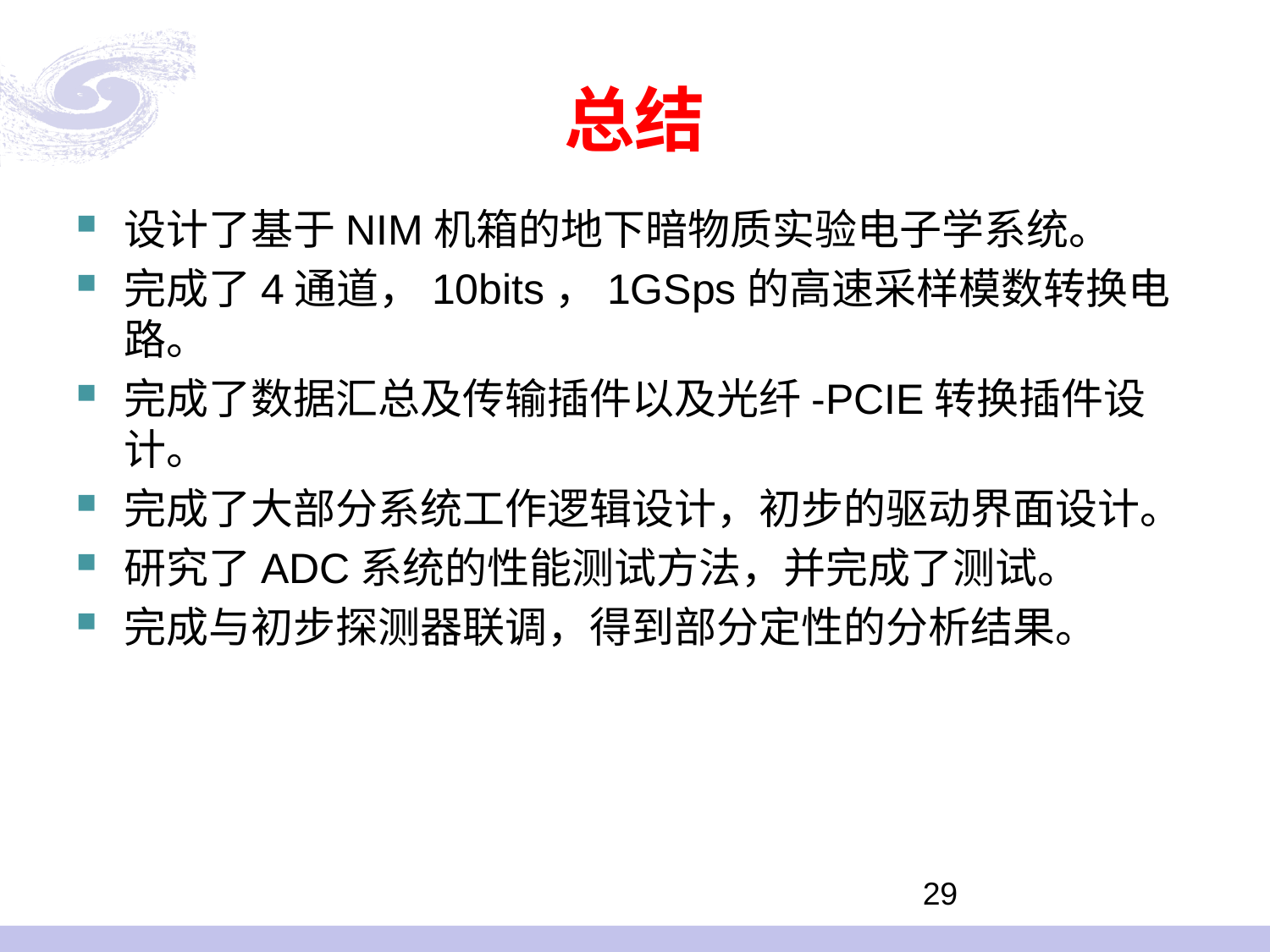

# 总结
设计了基于NIM机箱的地下暗物质实验电子学系统。
完成了4通道，10bits，1GSps的高速采样模数转换电路。
完成了数据汇总及传输插件以及光纤-PCIE转换插件设计。
完成了大部分系统工作逻辑设计，初步的驱动界面设计。
研究了ADC系统的性能测试方法，并完成了测试。
完成与初步探测器联调，得到部分定性的分析结果。

29